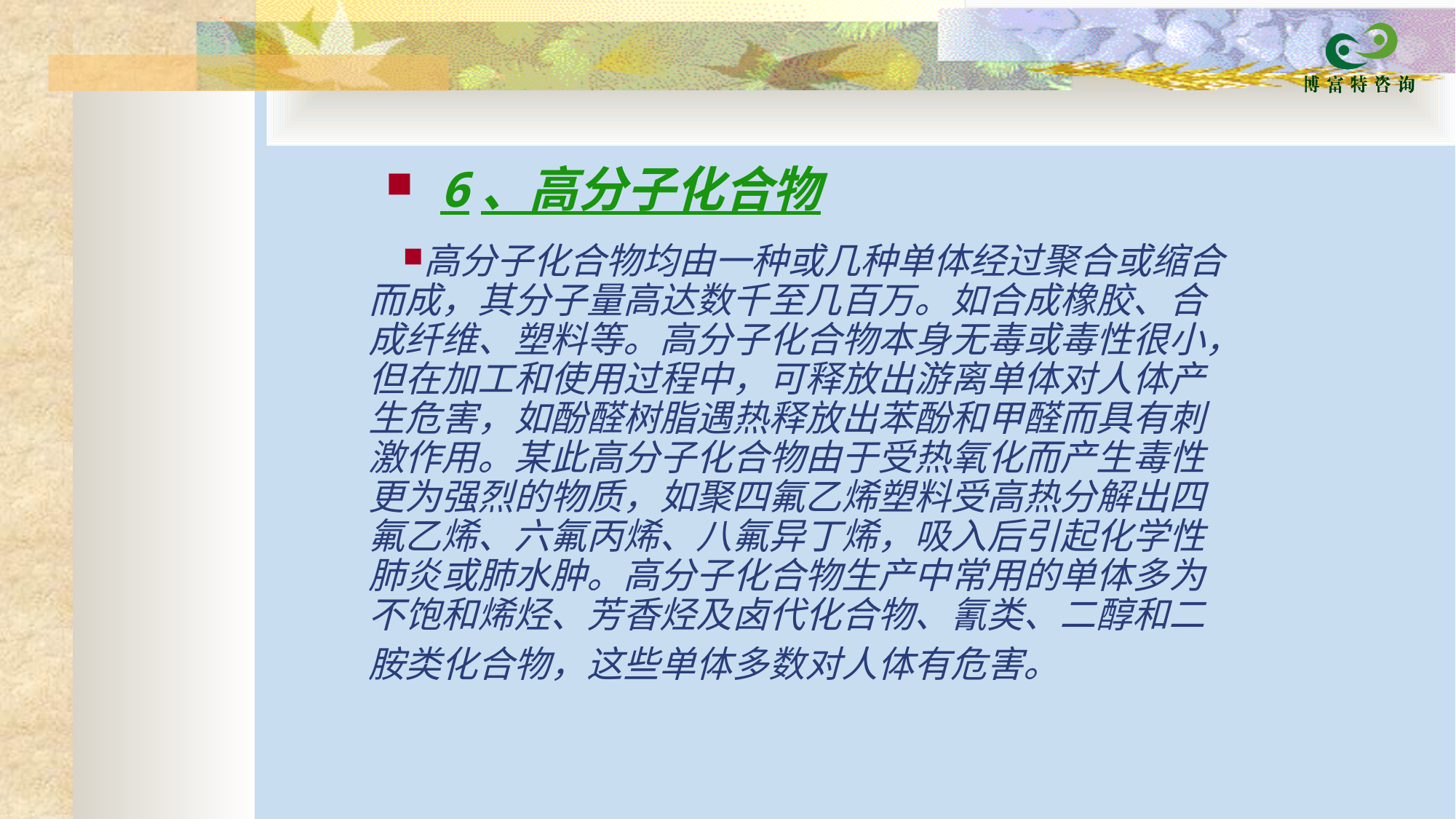

6、高分子化合物
高分子化合物均由一种或几种单体经过聚合或缩合而成，其分子量高达数千至几百万。如合成橡胶、合成纤维、塑料等。高分子化合物本身无毒或毒性很小，但在加工和使用过程中，可释放出游离单体对人体产生危害，如酚醛树脂遇热释放出苯酚和甲醛而具有刺激作用。某此高分子化合物由于受热氧化而产生毒性更为强烈的物质，如聚四氟乙烯塑料受高热分解出四氟乙烯、六氟丙烯、八氟异丁烯，吸入后引起化学性肺炎或肺水肿。高分子化合物生产中常用的单体多为不饱和烯烃、芳香烃及卤代化合物、氰类、二醇和二胺类化合物，这些单体多数对人体有危害。